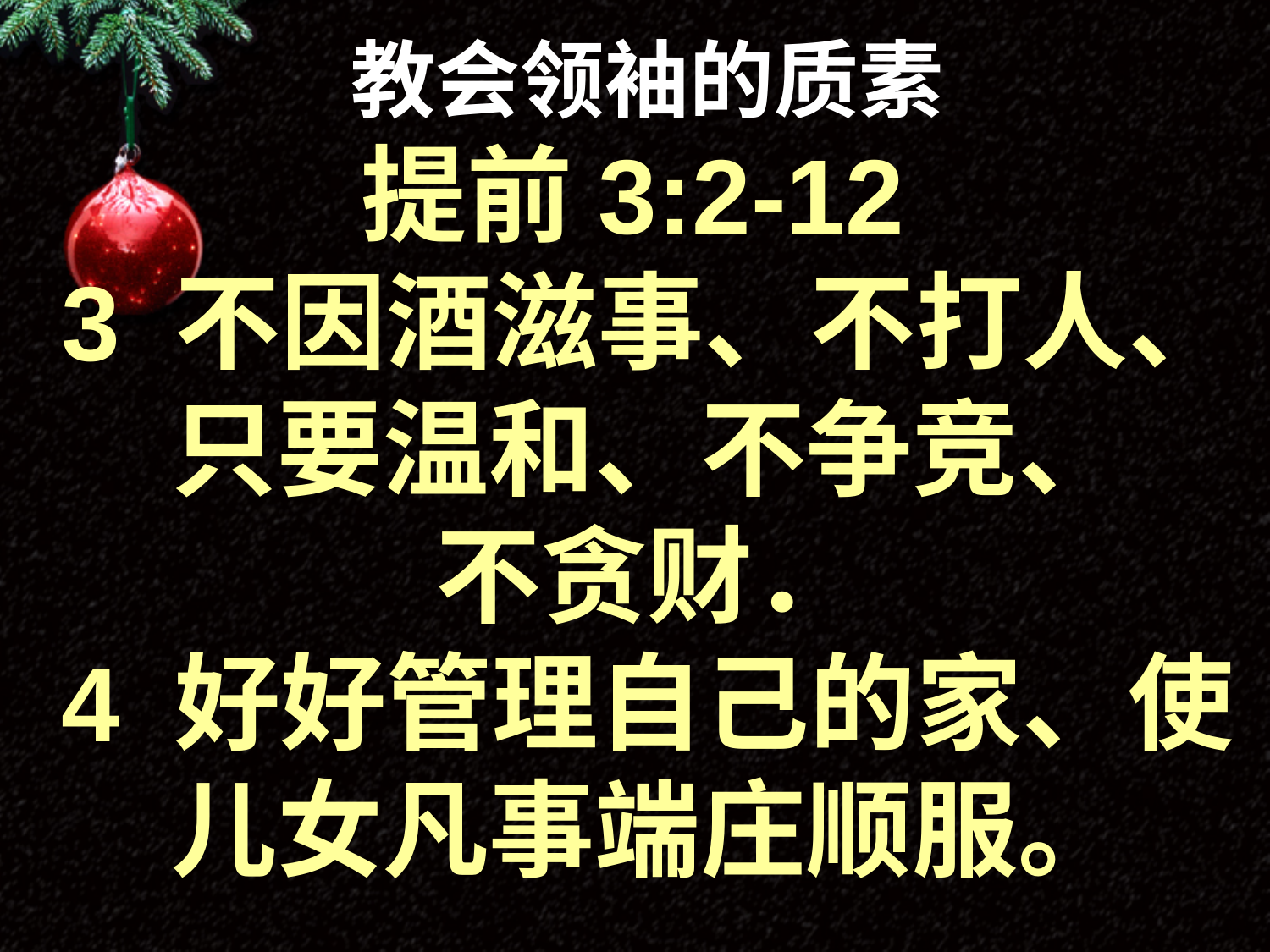

教会领袖的质素
提前3:2-12
3 不因酒滋事、不打人、只要温和、不争竞、
不贪财．
4 好好管理自己的家、使儿女凡事端庄顺服。